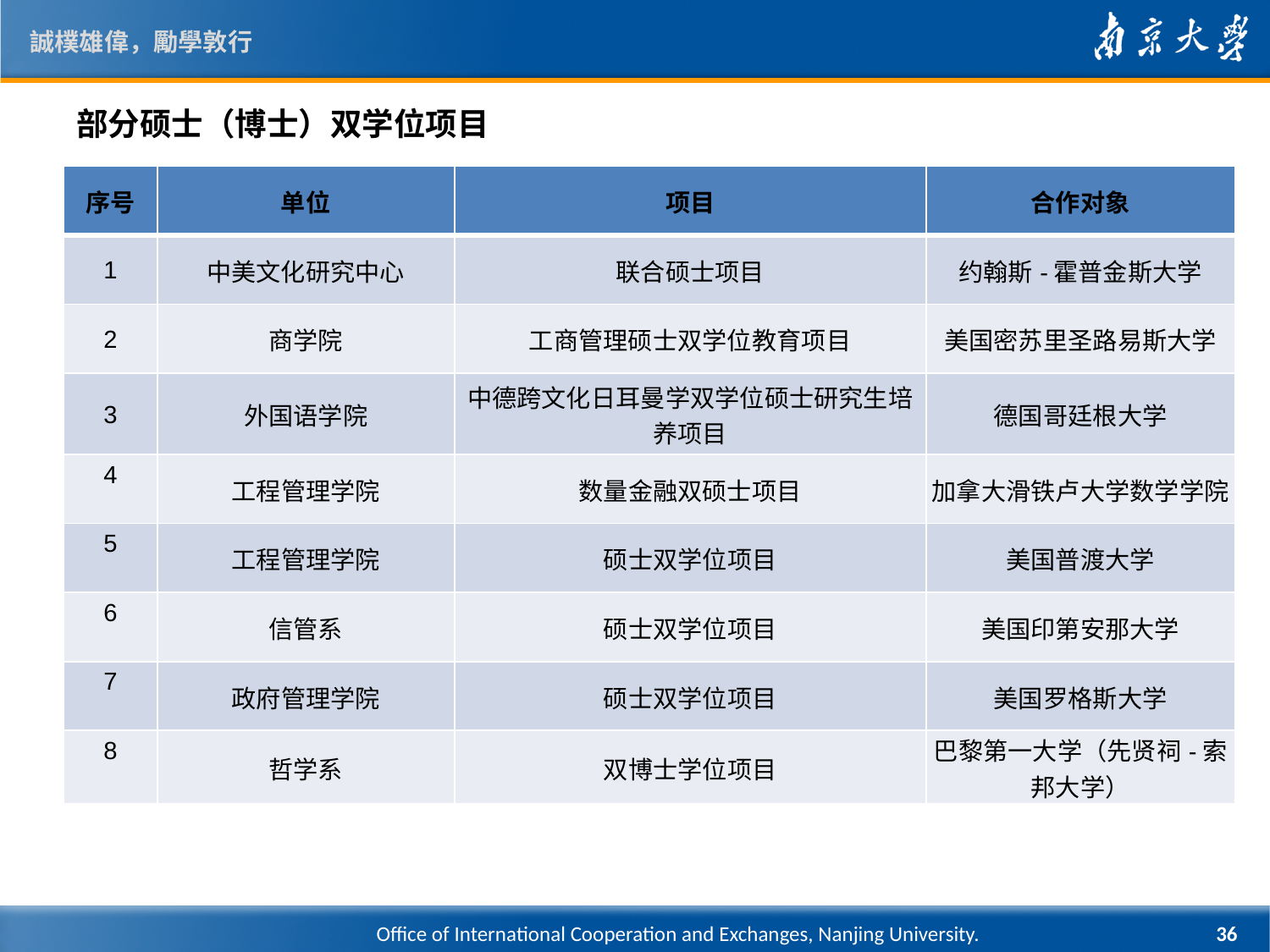

# 部分硕士（博士）双学位项目
| 序号 | 单位 | 项目 | 合作对象 |
| --- | --- | --- | --- |
| 1 | 中美文化研究中心 | 联合硕士项目 | 约翰斯-霍普金斯大学 |
| 2 | 商学院 | 工商管理硕士双学位教育项目 | 美国密苏里圣路易斯大学 |
| 3 | 外国语学院 | 中德跨文化日耳曼学双学位硕士研究生培养项目 | 德国哥廷根大学 |
| 4 | 工程管理学院 | 数量金融双硕士项目 | 加拿大滑铁卢大学数学学院 |
| 5 | 工程管理学院 | 硕士双学位项目 | 美国普渡大学 |
| 6 | 信管系 | 硕士双学位项目 | 美国印第安那大学 |
| 7 | 政府管理学院 | 硕士双学位项目 | 美国罗格斯大学 |
| 8 | 哲学系 | 双博士学位项目 | 巴黎第一大学（先贤祠-索邦大学） |